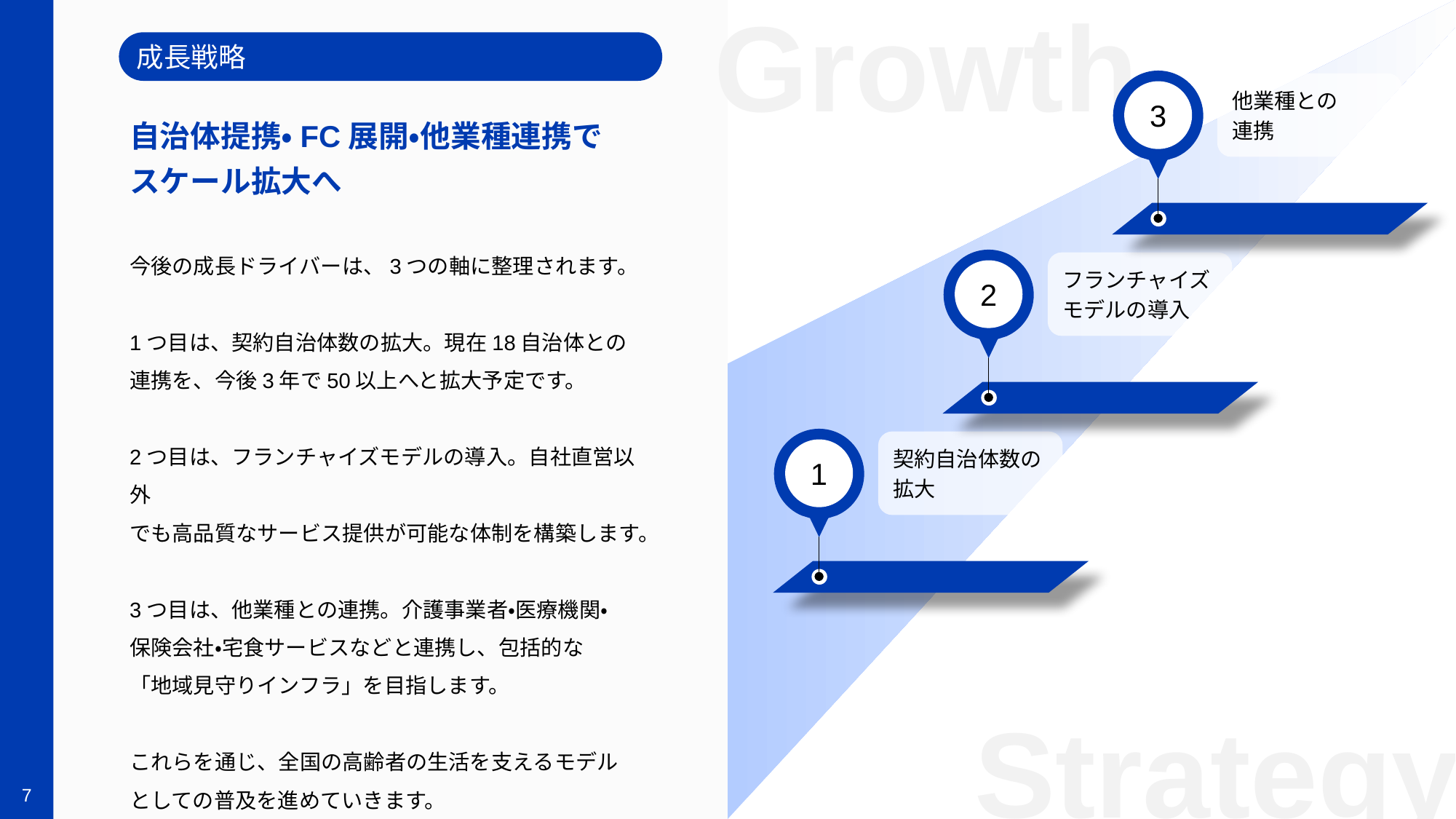

Growth
成長戦略

他業種との
連携
3

フランチャイズ
モデルの導入
2

契約自治体数の
拡大
1

自治体提携・FC展開・他業種連携で
スケール拡大へ
今後の成長ドライバーは、3つの軸に整理されます。

1つ目は、契約自治体数の拡大。現在18自治体との
連携を、今後3年で50以上へと拡大予定です。

2つ目は、フランチャイズモデルの導入。自社直営以外
でも高品質なサービス提供が可能な体制を構築します。

3つ目は、他業種との連携。介護事業者・医療機関・
保険会社・宅食サービスなどと連携し、包括的な
「地域見守りインフラ」を目指します。

これらを通じ、全国の高齢者の生活を支えるモデル
としての普及を進めていきます。
Strategy
7